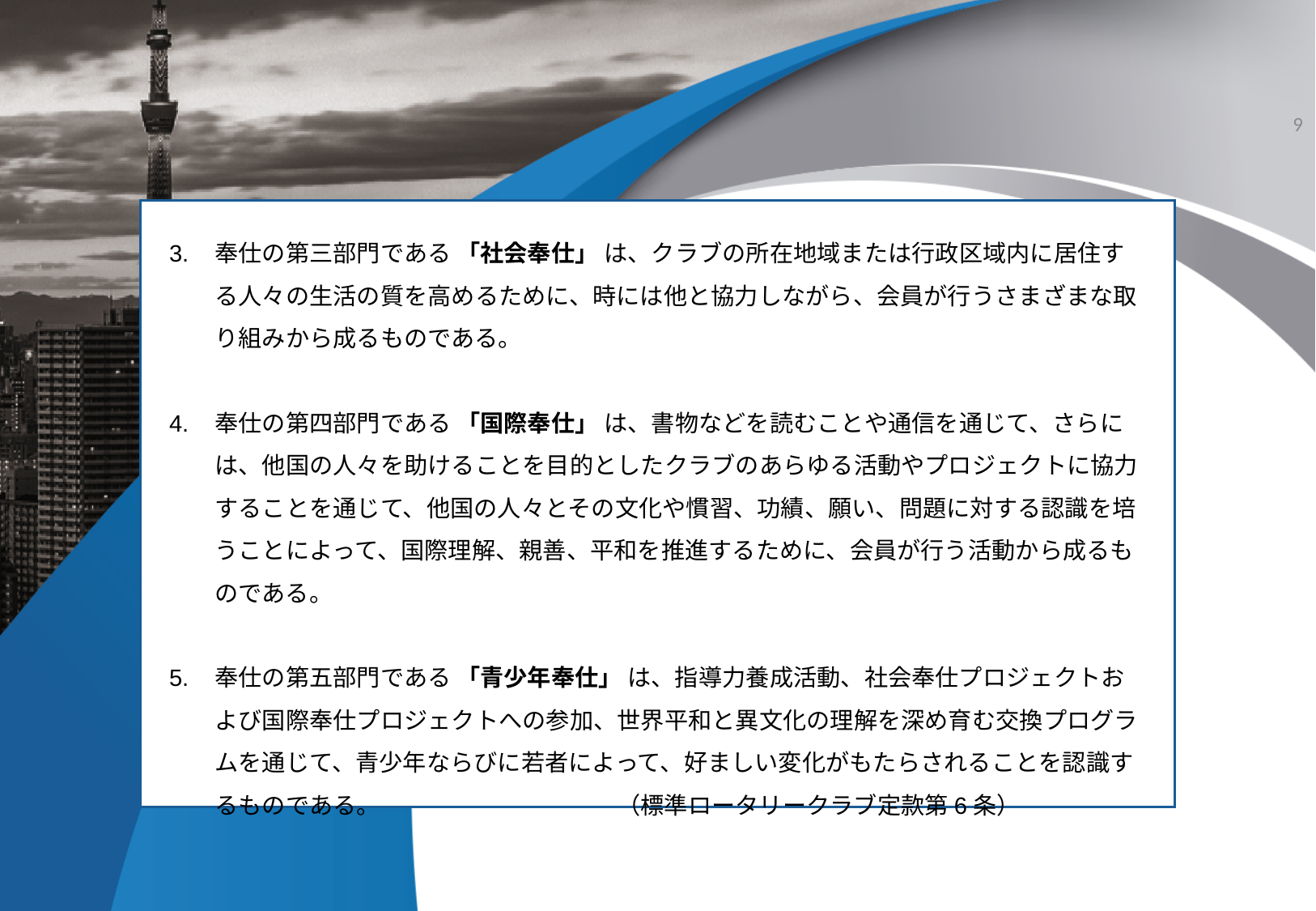

9
奉仕の第三部門である 「社会奉仕」 は、クラブの所在地域または行政区域内に居住する人々の生活の質を高めるために、時には他と協力しながら、会員が行うさまざまな取り組みから成るものである。

奉仕の第四部門である 「国際奉仕」 は、書物などを読むことや通信を通じて、さらには、他国の人々を助けることを目的としたクラブのあらゆる活動やプロジェクトに協力することを通じて、他国の人々とその文化や慣習、功績、願い、問題に対する認識を培うことによって、国際理解、親善、平和を推進するために、会員が行う活動から成るものである。

奉仕の第五部門である 「青少年奉仕」 は、指導力養成活動、社会奉仕プロジェクトおよび国際奉仕プロジェクトへの参加、世界平和と異文化の理解を深め育む交換プログラムを通じて、青少年ならびに若者によって、好ましい変化がもたらされることを認識するものである。　　　　　　　　　　（標準ロータリークラブ定款第6条）